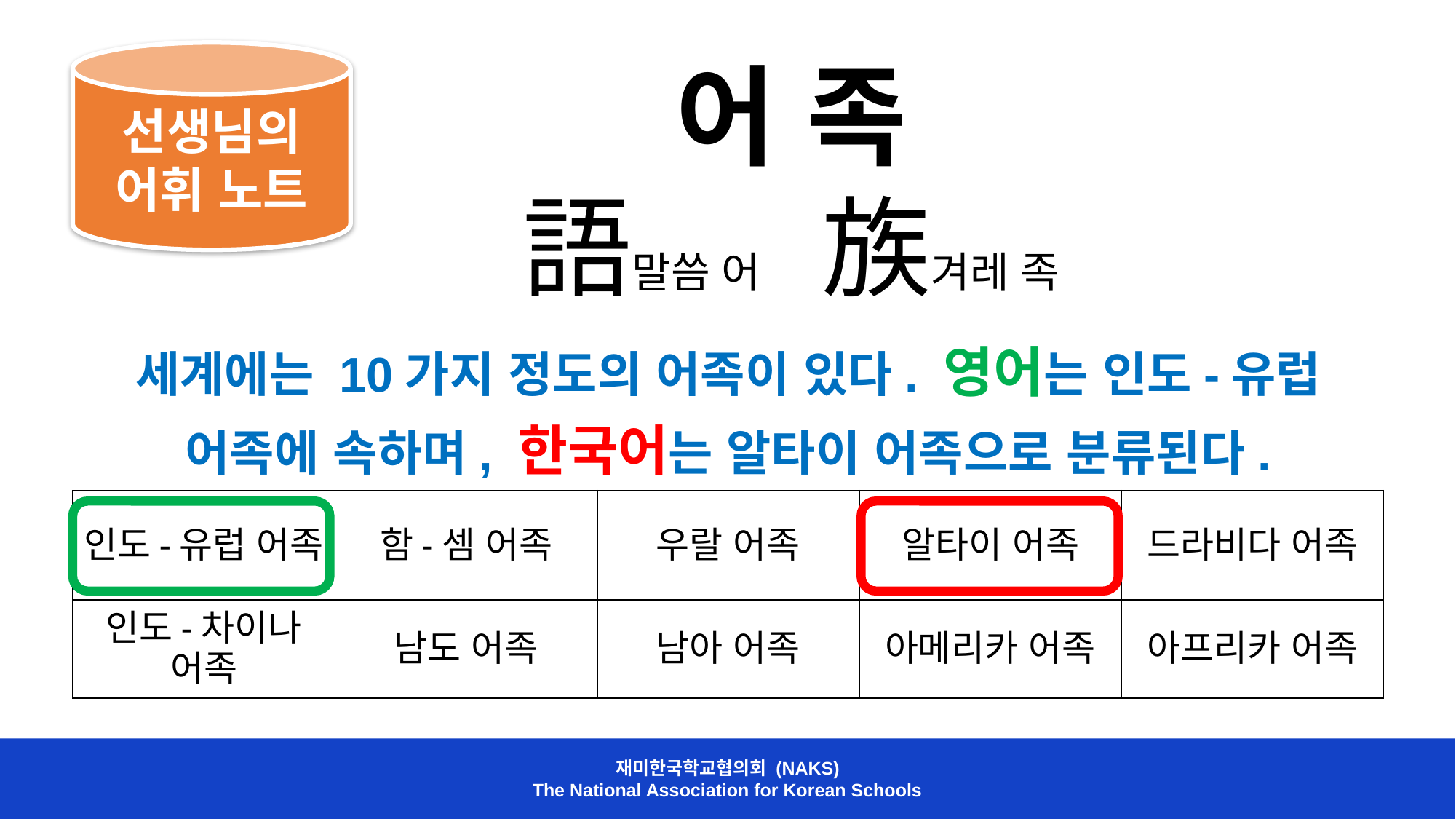

선생님의 어휘 노트
어 족
語말씀 어  族겨레 족
세계에는 10가지 정도의 어족이 있다. 영어는 인도-유럽 어족에 속하며, 한국어는 알타이 어족으로 분류된다.
| 인도-유럽 어족 | 함-셈 어족 | 우랄 어족 | 알타이 어족 | 드라비다 어족 |
| --- | --- | --- | --- | --- |
| 인도-차이나 어족 | 남도 어족 | 남아 어족 | 아메리카 어족 | 아프리카 어족 |

재미한국학교협의회 (NAKS)
The National Association for Korean Schools